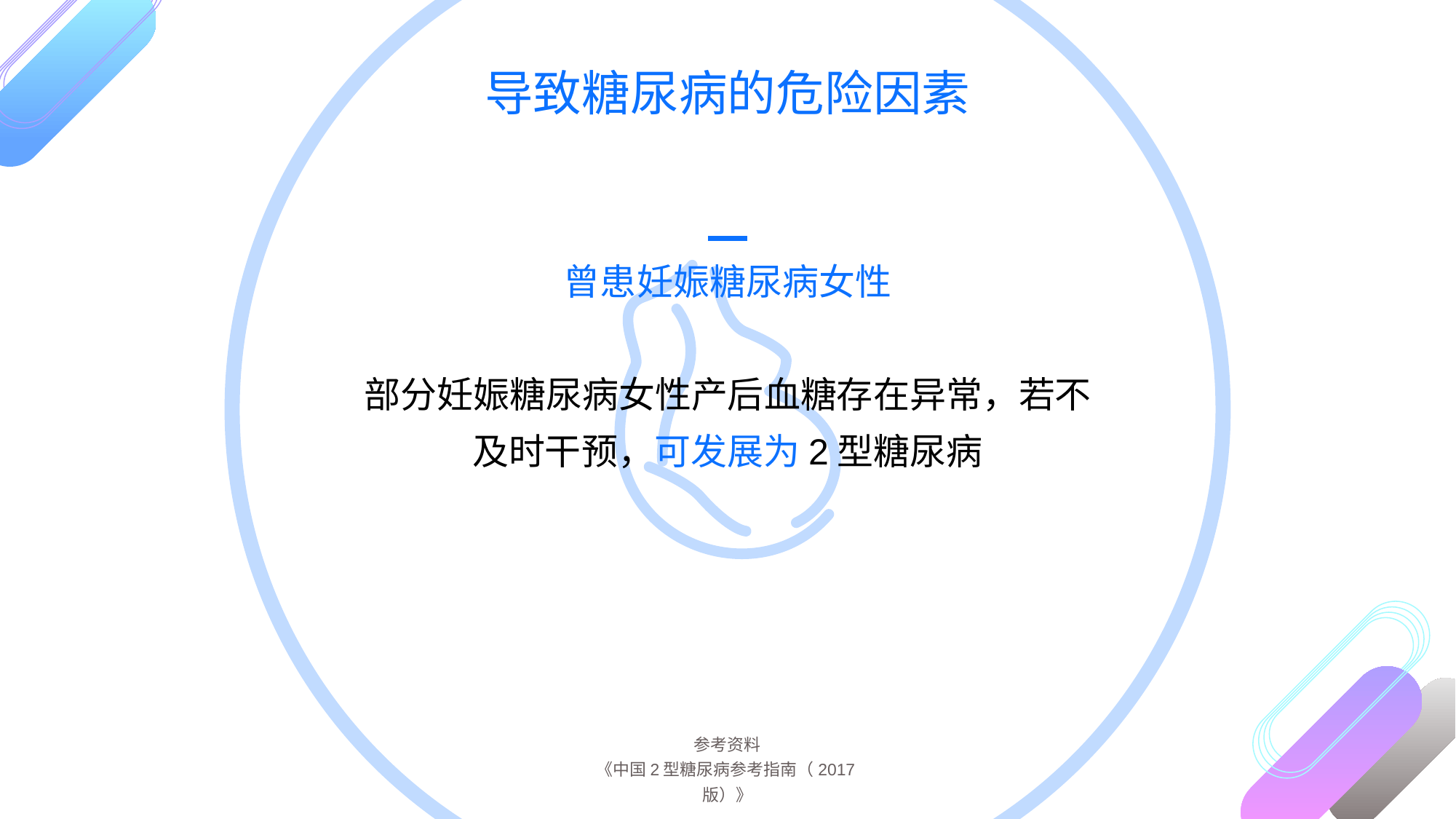

1
导致糖尿病的危险因素
曾患妊娠糖尿病女性

部分妊娠糖尿病女性产后血糖存在异常，若不及时干预，可发展为2型糖尿病
参考资料
《中国2型糖尿病参考指南（2017版）》